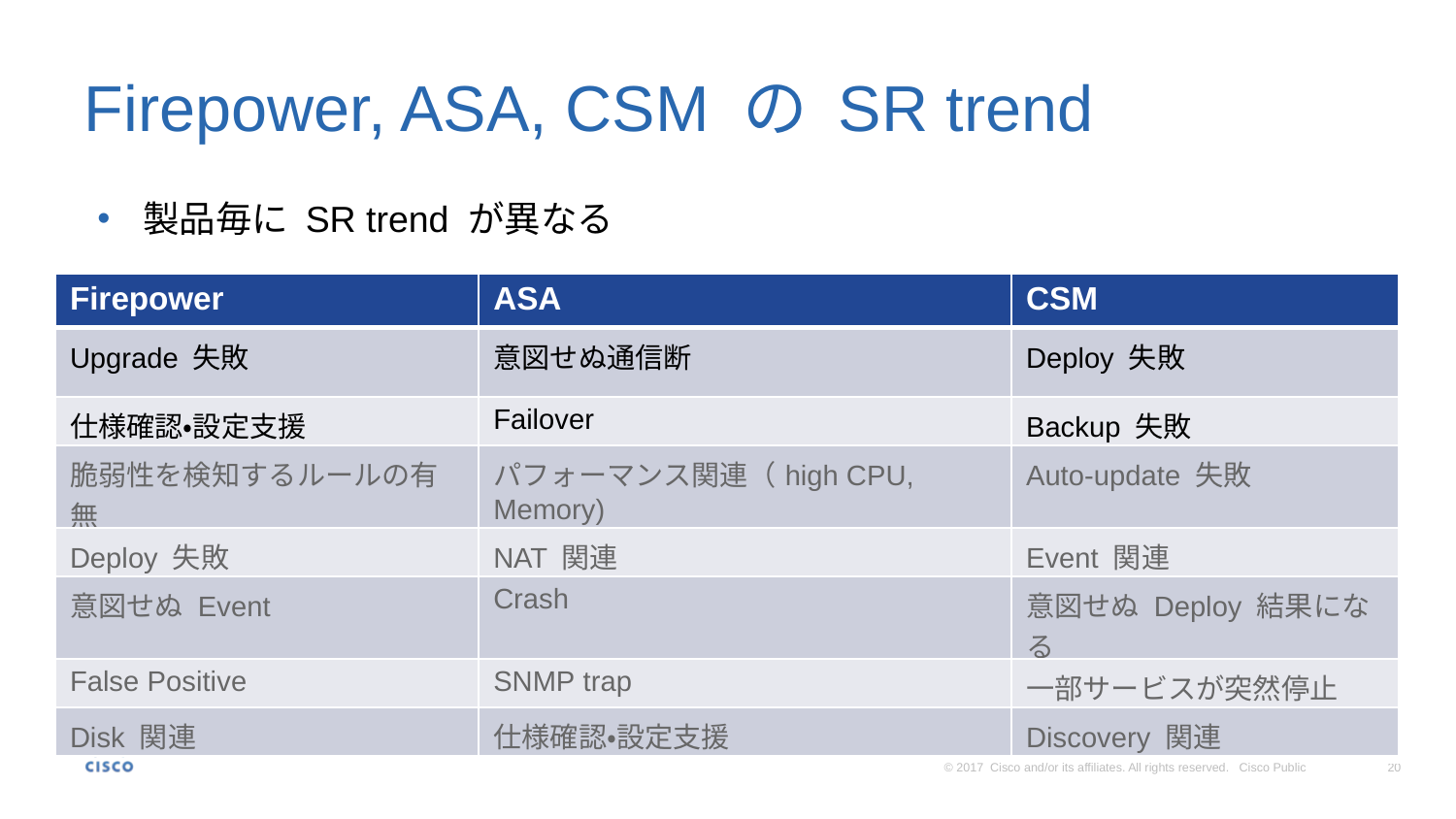

# Firepower, ASA, CSM の SR trend
製品毎に SR trend が異なる
| Firepower | ASA | CSM |
| --- | --- | --- |
| Upgrade 失敗 | 意図せぬ通信断 | Deploy 失敗 |
| 仕様確認・設定支援 | Failover | Backup 失敗 |
| 脆弱性を検知するルールの有無 | パフォーマンス関連（high CPU, Memory) | Auto-update 失敗 |
| Deploy 失敗 | NAT 関連 | Event 関連 |
| 意図せぬ Event | Crash | 意図せぬ Deploy 結果になる |
| False Positive | SNMP trap | 一部サービスが突然停止 |
| Disk 関連 | 仕様確認・設定支援 | Discovery 関連 |